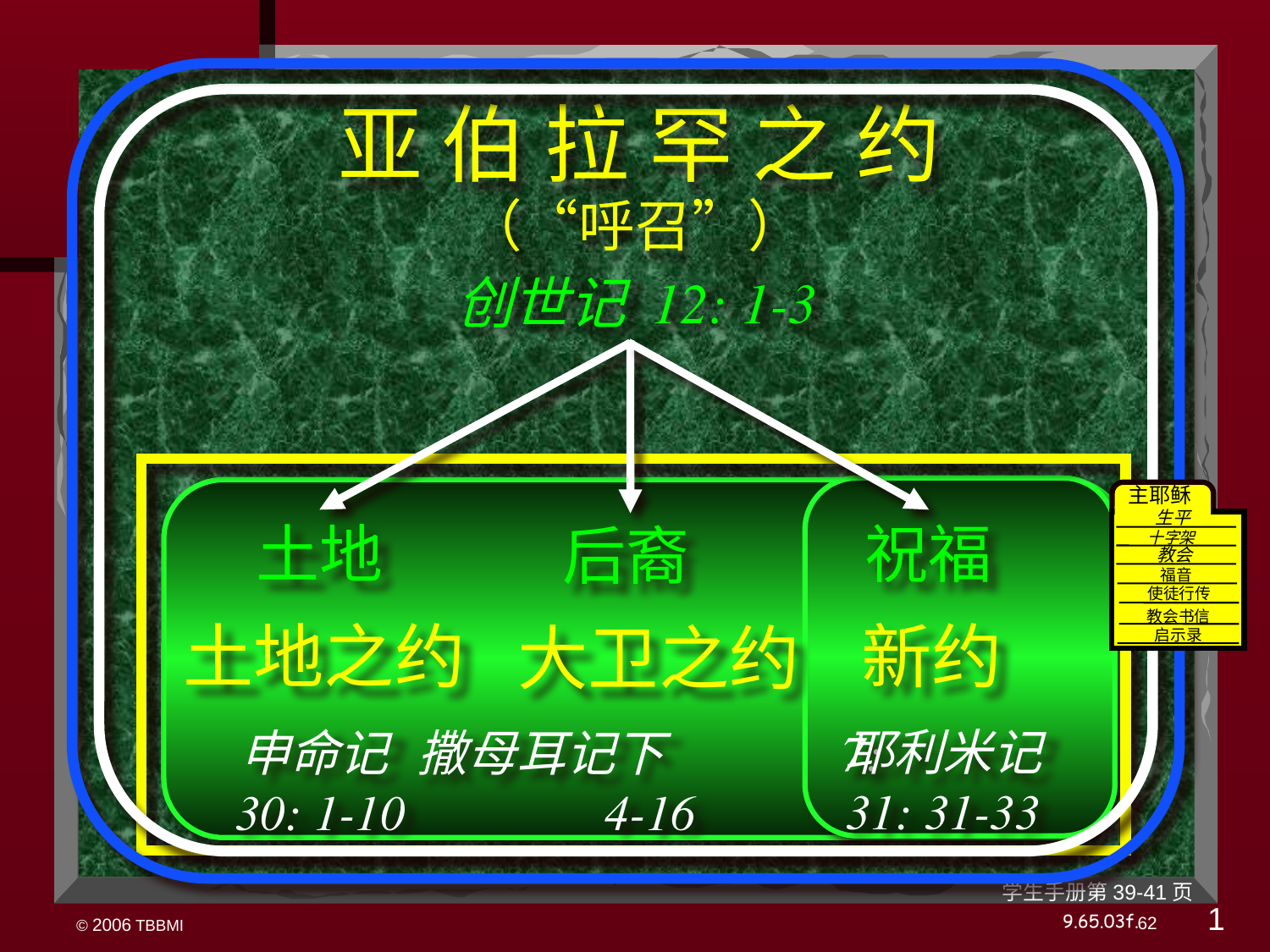

亚 伯 拉 罕 之 约
（“呼召”）
创世记 12: 1-3

祝福
土地
后裔
土地之约
新约
大卫之约
耶利米记
31: 31-33
申命记
30: 1-10
撒母耳记下               7: 4-16

62

主耶稣

生平
十字架
教会
福音
使徒行传
教会书信
     启示录

学生手册第39-41页
1